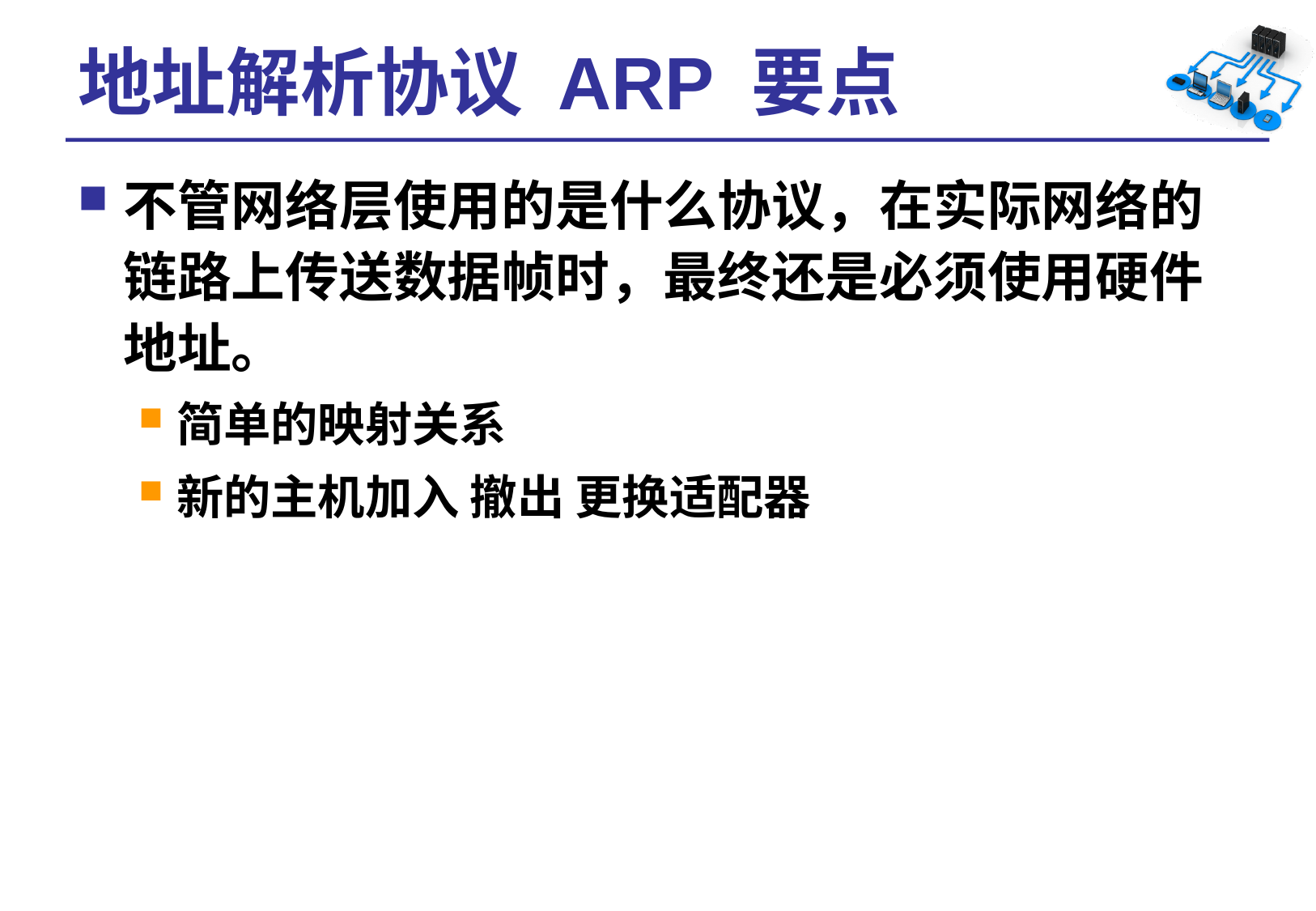

# 地址解析协议 ARP 要点
不管网络层使用的是什么协议，在实际网络的链路上传送数据帧时，最终还是必须使用硬件地址。
简单的映射关系
新的主机加入 撤出 更换适配器